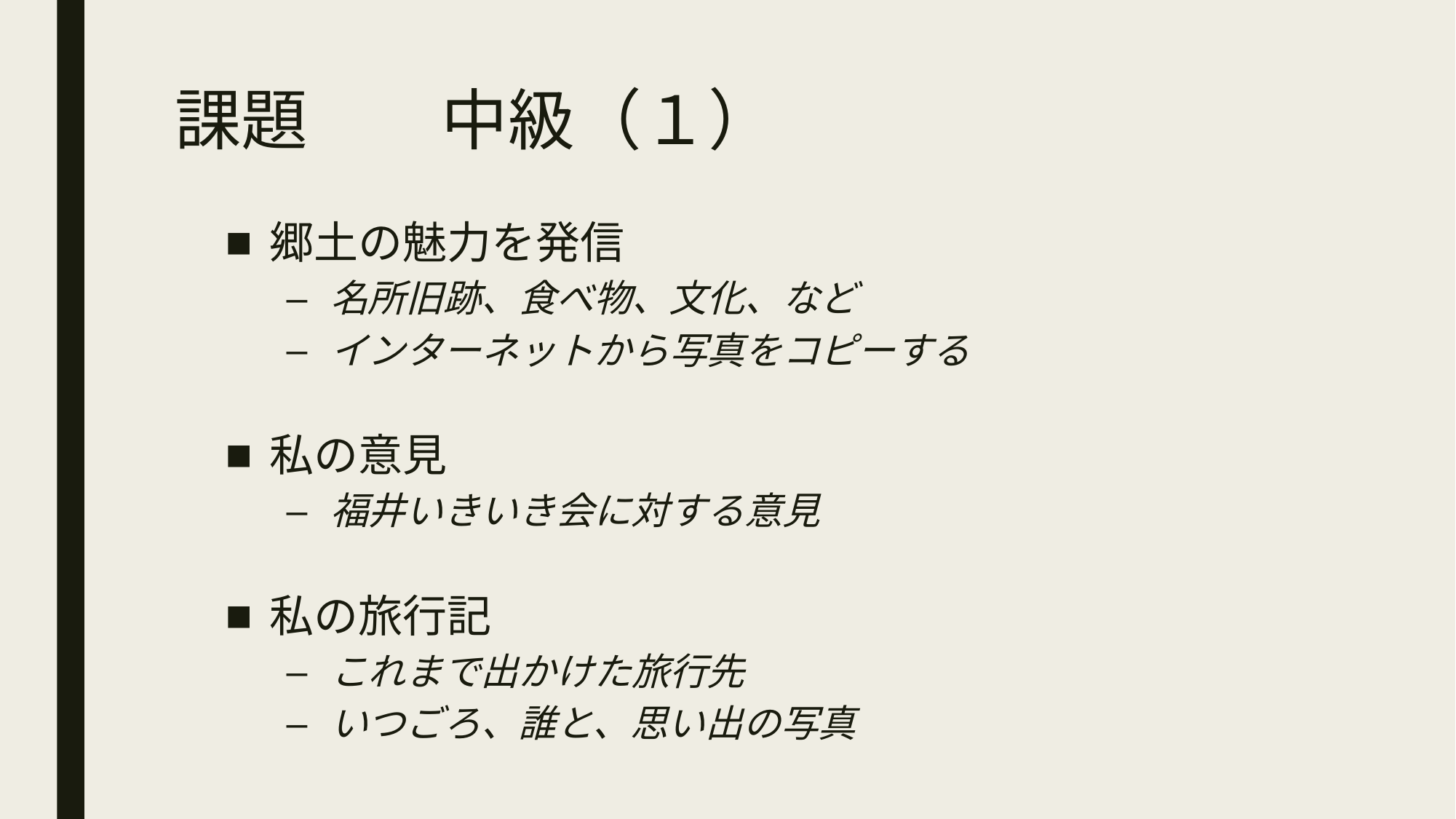

# 課題　　中級（１）
郷土の魅力を発信
名所旧跡、食べ物、文化、など
インターネットから写真をコピーする
私の意見
福井いきいき会に対する意見
私の旅行記
これまで出かけた旅行先
いつごろ、誰と、思い出の写真